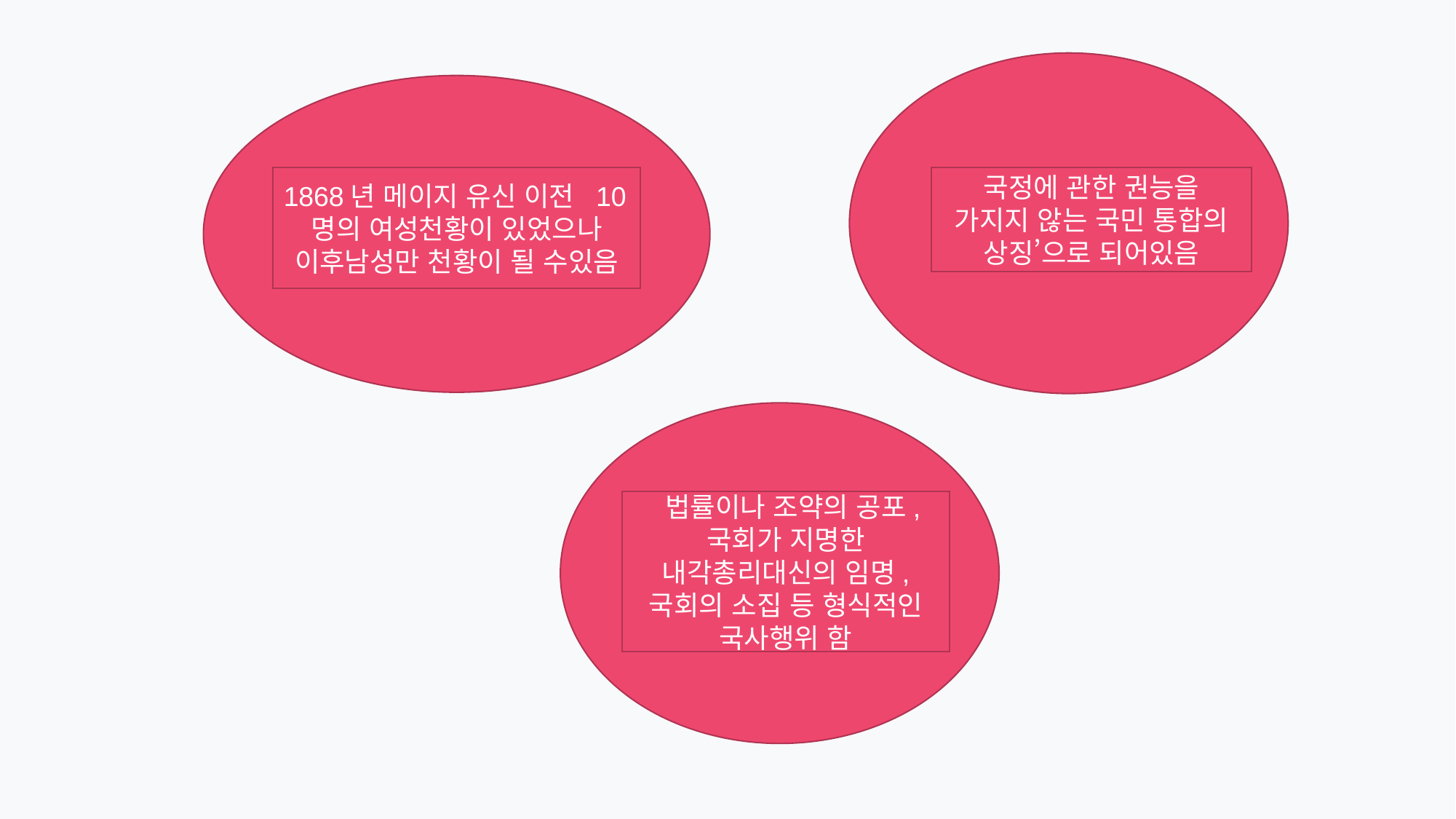

1868년 메이지 유신 이전  10명의 여성천황이 있었으나 이후남성만 천황이 될 수있음
국정에 관한 권능을 가지지 않는 국민 통합의 상징’으로 되어있음

 법률이나 조약의 공포, 국회가 지명한 내각총리대신의 임명, 국회의 소집 등 형식적인 국사행위 함